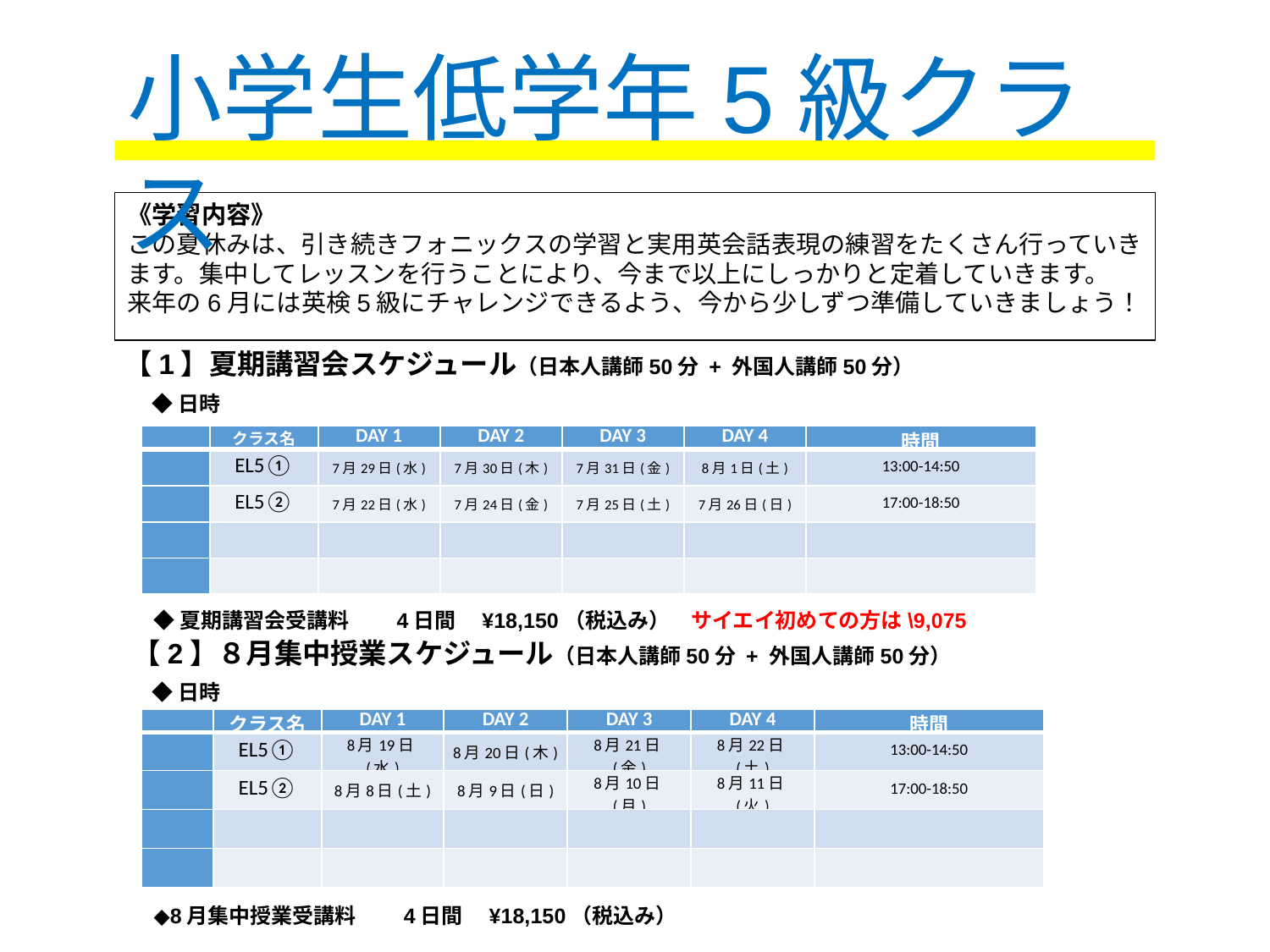

小学生低学年5級クラス

《学習内容》
この夏休みは、引き続きフォニックスの学習と実用英会話表現の練習をたくさん行っていきます。集中してレッスンを行うことにより、今まで以上にしっかりと定着していきます。
来年の6月には英検5級にチャレンジできるよう、今から少しずつ準備していきましょう！

【1】夏期講習会スケジュール（日本人講師50分 + 外国人講師50分）
◆日時
|  | クラス名 | DAY 1 | DAY 2 | DAY 3 | DAY 4 | 時間 |
| --- | --- | --- | --- | --- | --- | --- |
|  | EL5① | 7月29日(水) | 7月30日(木) | 7月31日(金) | 8月1日(土) | 13:00-14:50 |
|  | EL5② | 7月22日(水) | 7月24日(金) | 7月25日(土) | 7月26日(日) | 17:00-18:50 |
|  |  |  |  |  |  |  |
|  |  |  |  |  |  |  |
◆夏期講習会受講料　　4日間　¥18,150（税込み）　サイエイ初めての方は\9,075
【2】８月集中授業スケジュール（日本人講師50分 + 外国人講師50分）

◆日時
|  | クラス名 | DAY 1 | DAY 2 | DAY 3 | DAY 4 | 時間 |
| --- | --- | --- | --- | --- | --- | --- |
|  | EL5① | 8月19日(水) | 8月20日(木) | 8月21日(金) | 8月22日(土) | 13:00-14:50 |
|  | EL5② | 8月8日(土) | 8月9日(日) | 8月10日(月) | 8月11日(火) | 17:00-18:50 |
|  |  |  |  |  |  |  |
|  |  |  |  |  |  |  |
◆8月集中授業受講料　　4日間　¥18,150（税込み）